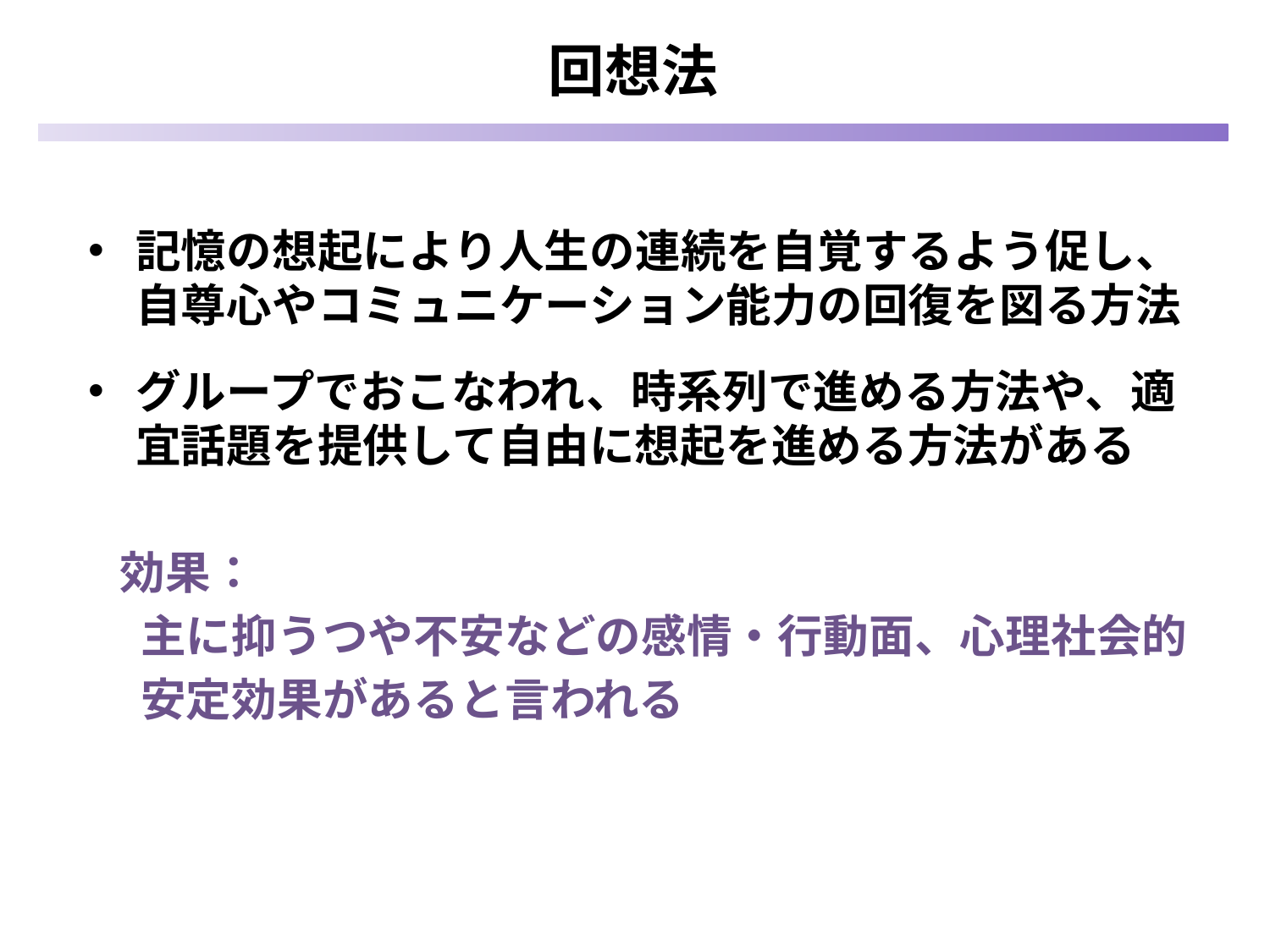

回想法

記憶の想起により人生の連続を自覚するよう促し、自尊心やコミュニケーション能力の回復を図る方法
グループでおこなわれ、時系列で進める方法や、適宜話題を提供して自由に想起を進める方法がある

  効果：
    主に抑うつや不安などの感情・行動面、心理社会的
    安定効果があると言われる